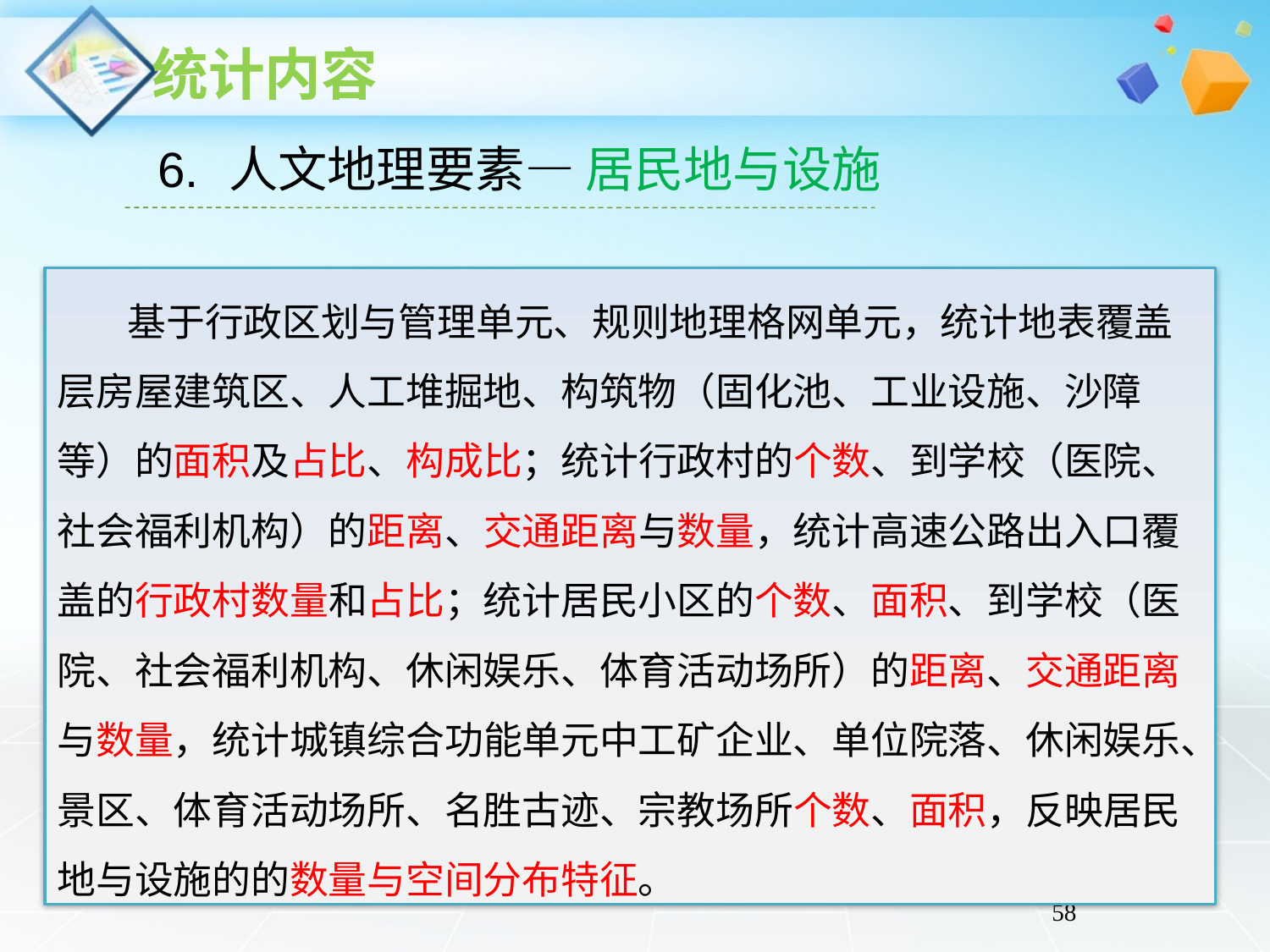

人文地理要素— 居民地与设施

       基于行政区划与管理单元、规则地理格网单元，统计地表覆盖层房屋建筑区、人工堆掘地、构筑物（固化池、工业设施、沙障等）的面积及占比、构成比；统计行政村的个数、到学校（医院、社会福利机构）的距离、交通距离与数量，统计高速公路出入口覆盖的行政村数量和占比；统计居民小区的个数、面积、到学校（医院、社会福利机构、休闲娱乐、体育活动场所）的距离、交通距离与数量，统计城镇综合功能单元中工矿企业、单位院落、休闲娱乐、景区、体育活动场所、名胜古迹、宗教场所个数、面积，反映居民地与设施的的数量与空间分布特征。
58